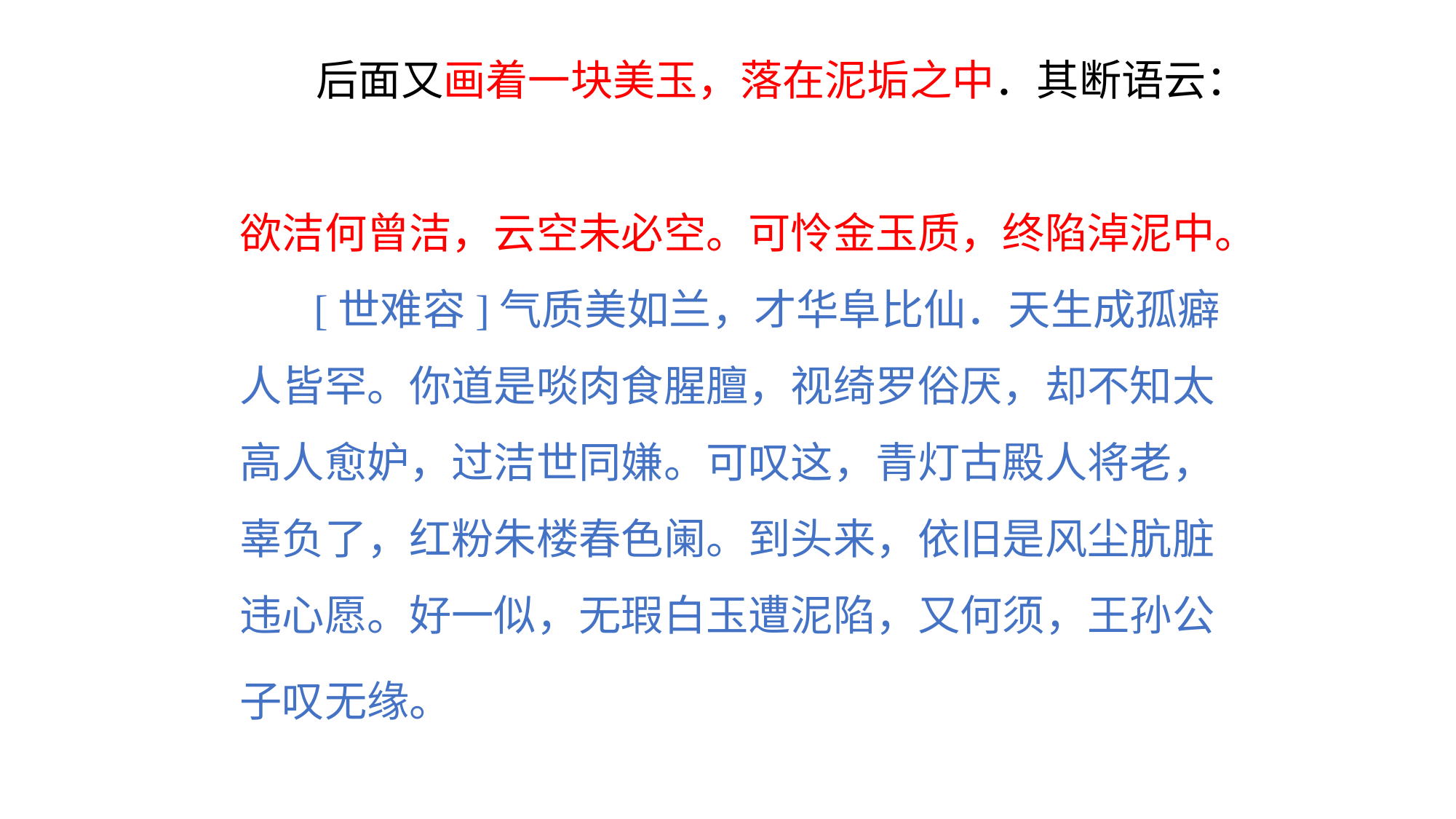

后面又画着一块美玉，落在泥垢之中．其断语云：
欲洁何曾洁，云空未必空。可怜金玉质，终陷淖泥中。
       [世难容]气质美如兰，才华阜比仙．天生成孤癖人皆罕。你道是啖肉食腥膻，视绮罗俗厌，却不知太高人愈妒，过洁世同嫌。可叹这，青灯古殿人将老，辜负了，红粉朱楼春色阑。到头来，依旧是风尘肮脏违心愿。好一似，无瑕白玉遭泥陷，又何须，王孙公子叹无缘。